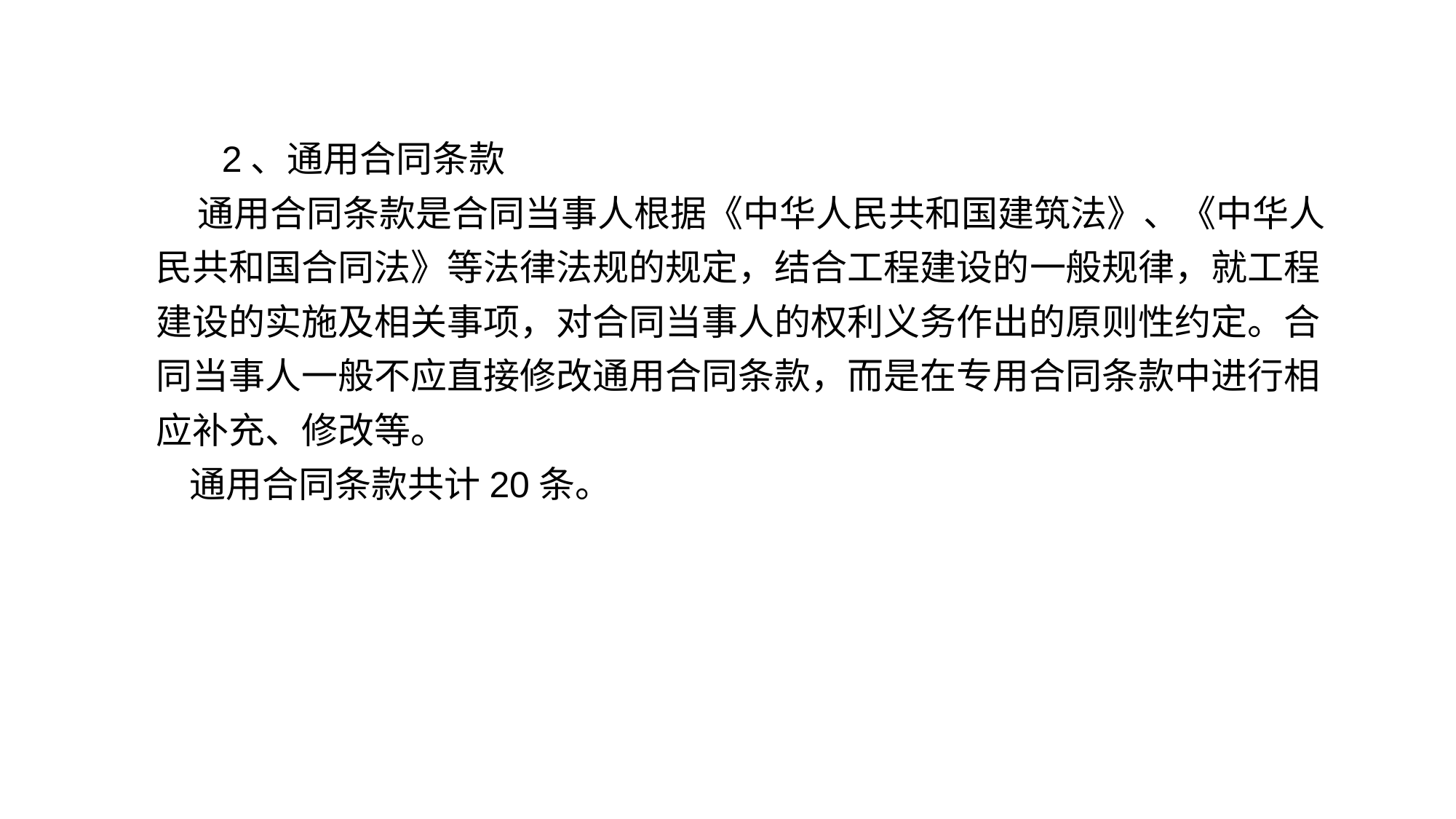

2、通用合同条款
    通用合同条款是合同当事人根据《中华人民共和国建筑法》、《中华人民共和国合同法》等法律法规的规定，结合工程建设的一般规律，就工程建设的实施及相关事项，对合同当事人的权利义务作出的原则性约定。合同当事人一般不应直接修改通用合同条款，而是在专用合同条款中进行相应补充、修改等。
   通用合同条款共计20条。